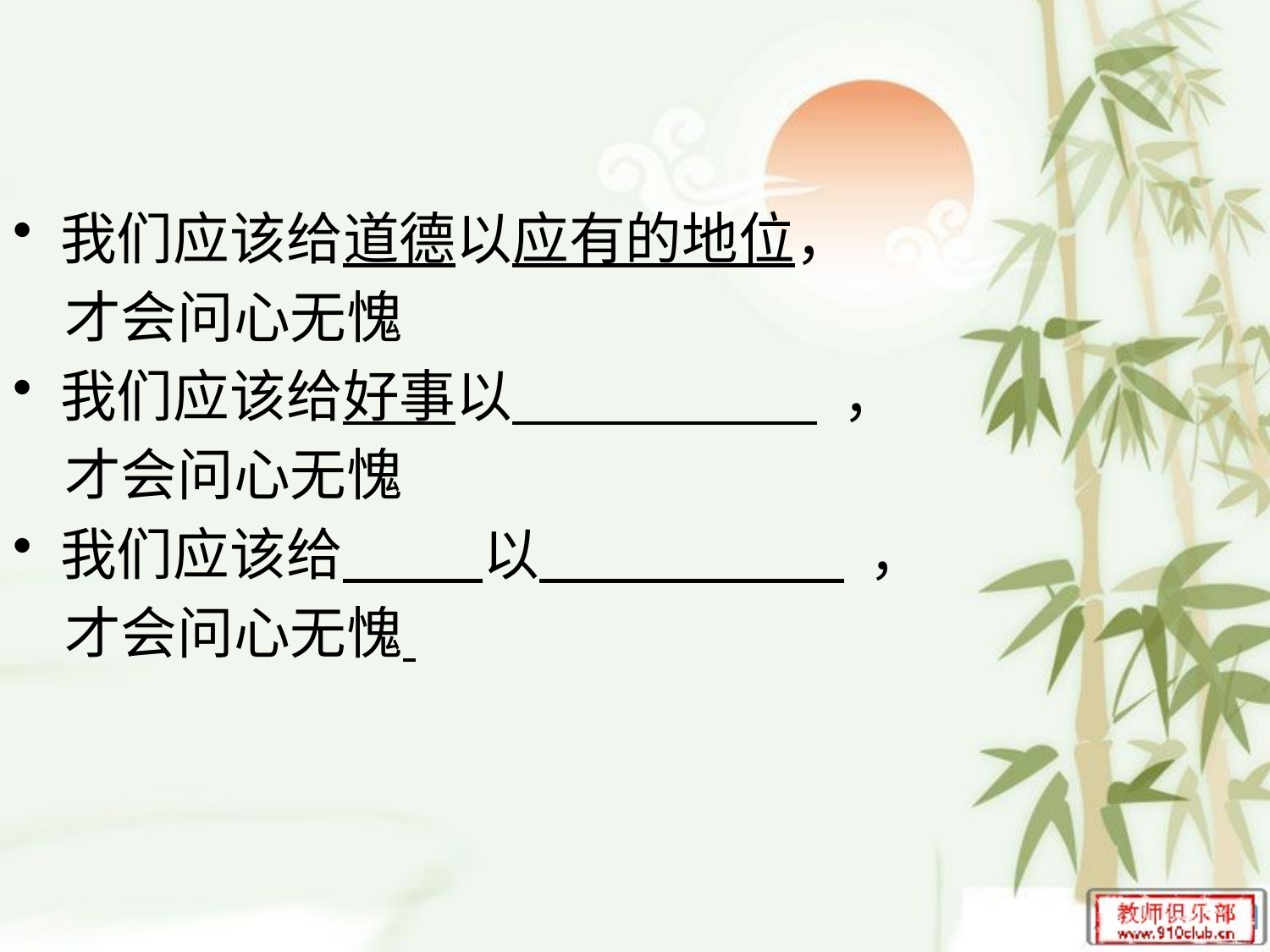

我们应该给道德以应有的地位，
   才会问心无愧
我们应该给好事以                          ，
   才会问心无愧
我们应该给           以                          ，
   才会问心无愧